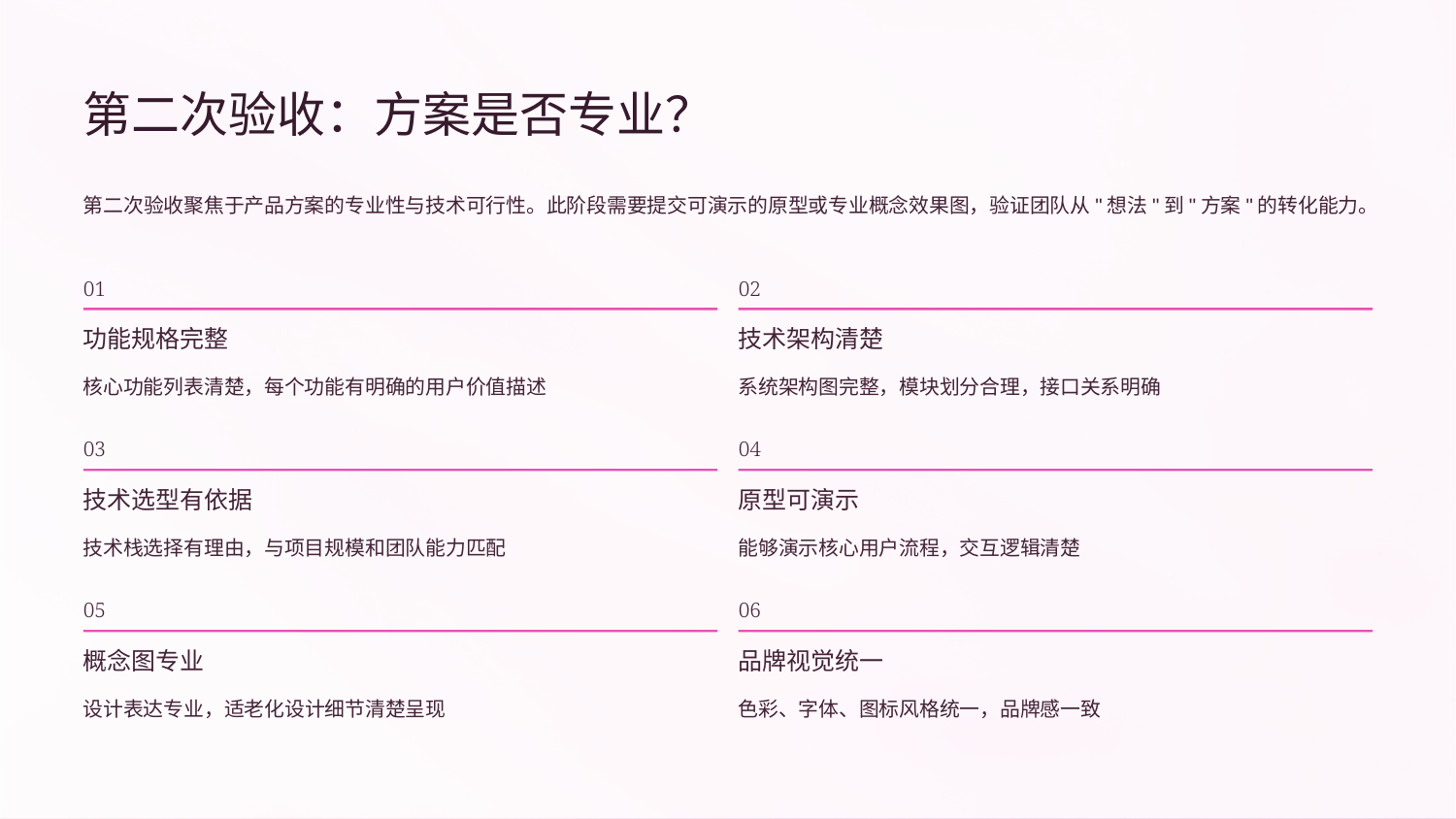

第二次验收：方案是否专业？
第二次验收聚焦于产品方案的专业性与技术可行性。此阶段需要提交可演示的原型或专业概念效果图，验证团队从"想法"到"方案"的转化能力。
01
02

功能规格完整
技术架构清楚
核心功能列表清楚，每个功能有明确的用户价值描述
系统架构图完整，模块划分合理，接口关系明确
03
04

技术选型有依据
原型可演示
技术栈选择有理由，与项目规模和团队能力匹配
能够演示核心用户流程，交互逻辑清楚
05
06

概念图专业
品牌视觉统一
设计表达专业，适老化设计细节清楚呈现
色彩、字体、图标风格统一，品牌感一致